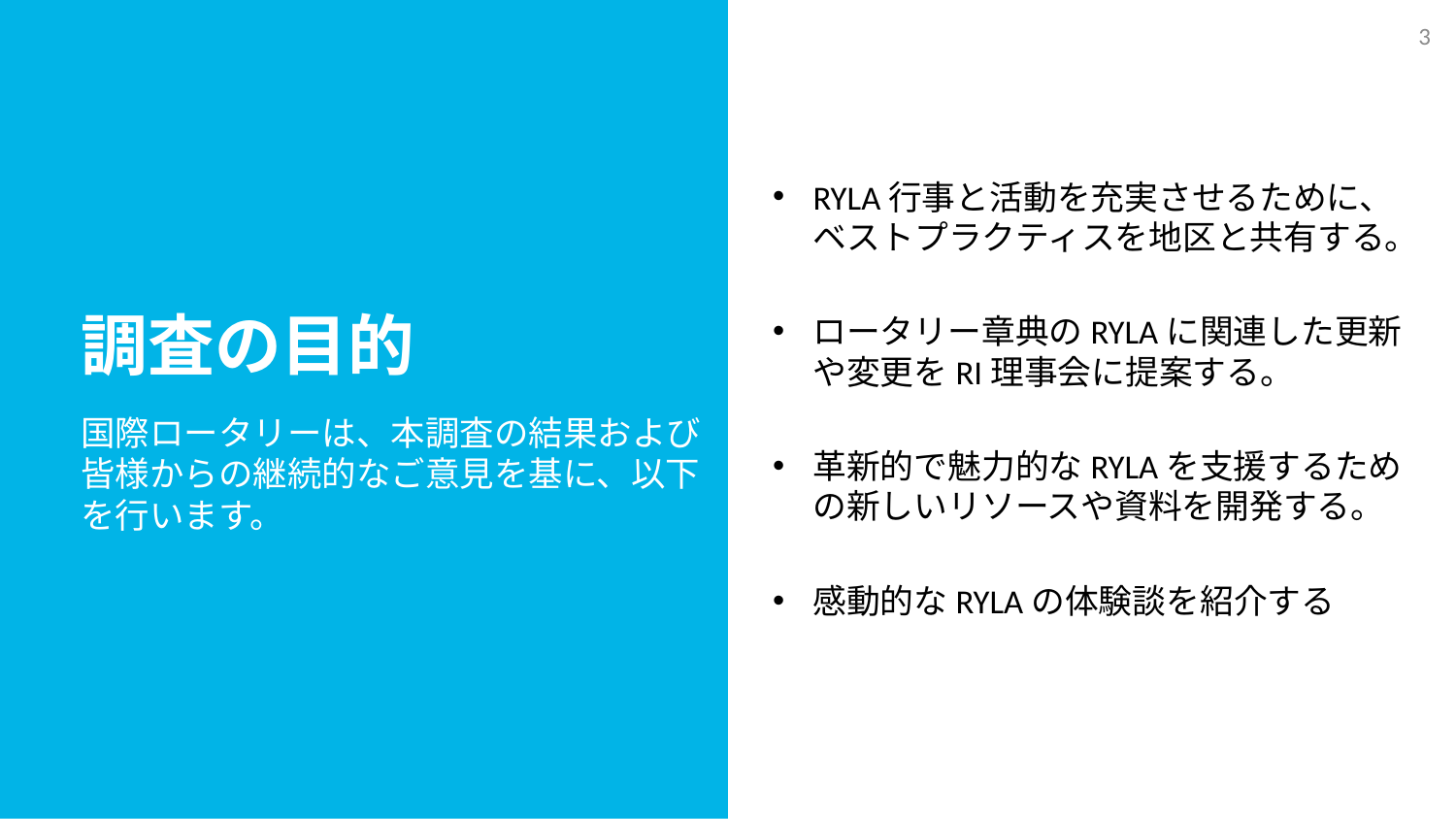

3
RYLA行事と活動を充実させるために、ベストプラクティスを地区と共有する。

ロータリー章典のRYLAに関連した更新や変更をRI理事会に提案する。

革新的で魅力的なRYLAを支援するための新しいリソースや資料を開発する。

感動的なRYLAの体験談を紹介する
調査の目的
国際ロータリーは、本調査の結果および皆様からの継続的なご意見を基に、以下を行います。